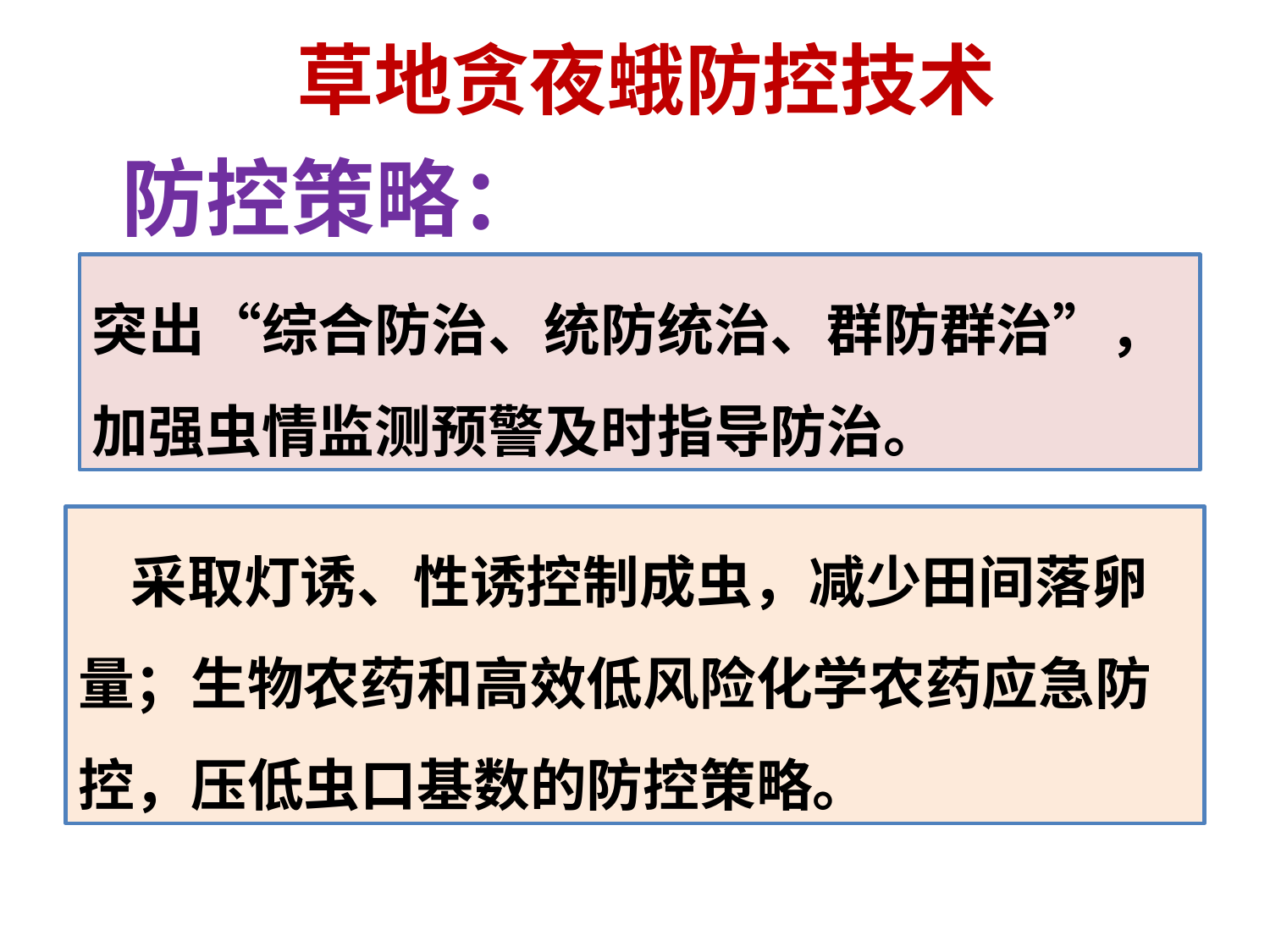

# 草地贪夜蛾防控技术
防控策略：
突出“综合防治、统防统治、群防群治”，加强虫情监测预警及时指导防治。
采取灯诱、性诱控制成虫，减少田间落卵量；生物农药和高效低风险化学农药应急防控，压低虫口基数的防控策略。